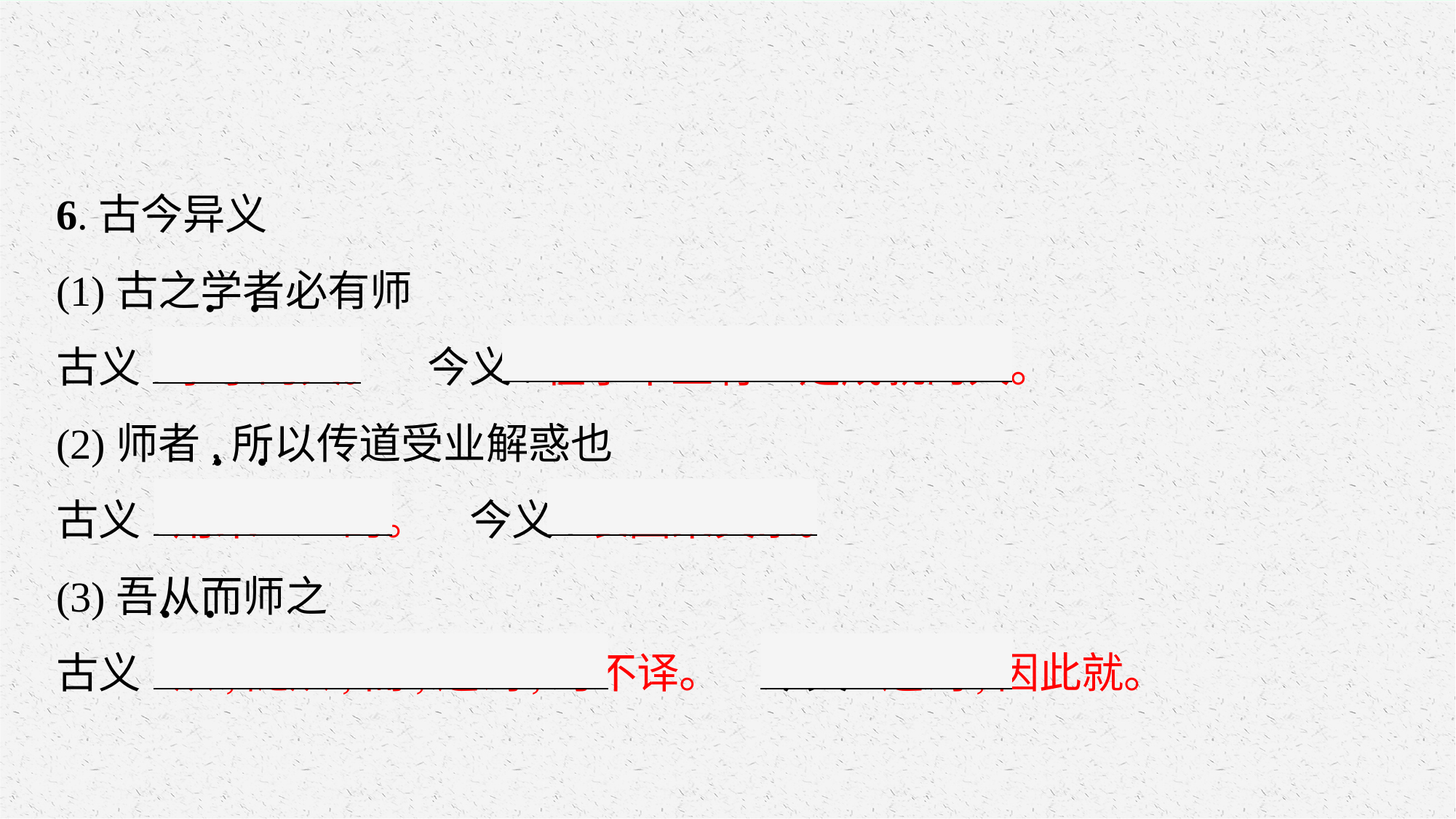

6.古今异义
(1)古之学者必有师
古义:求学的人。　今义:在学术上有一定成就的人。
(2)师者,所以传道受业解惑也
古义:用来……的。　今义:表因果关系。
(3)吾从而师之
古义:从,随从;而,连词,可不译。　今义:连词,因此就。
·
·

·
·

·
·